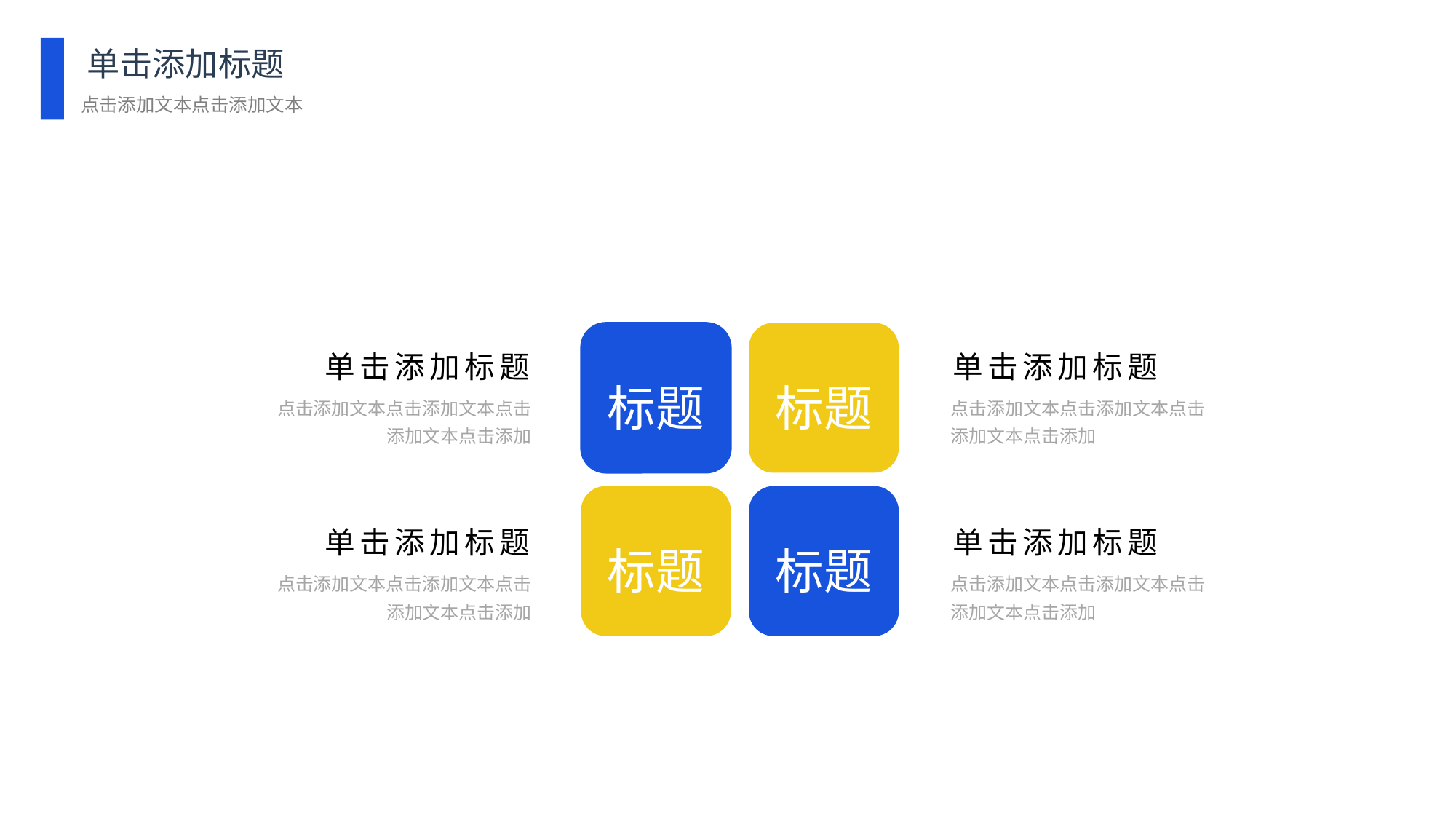

单击添加标题
点击添加文本点击添加文本
标题
标题
单击添加标题
单击添加标题
点击添加文本点击添加文本点击
添加文本点击添加

点击添加文本点击添加文本点击
添加文本点击添加

标题
标题
单击添加标题
单击添加标题
点击添加文本点击添加文本点击
添加文本点击添加

点击添加文本点击添加文本点击
添加文本点击添加